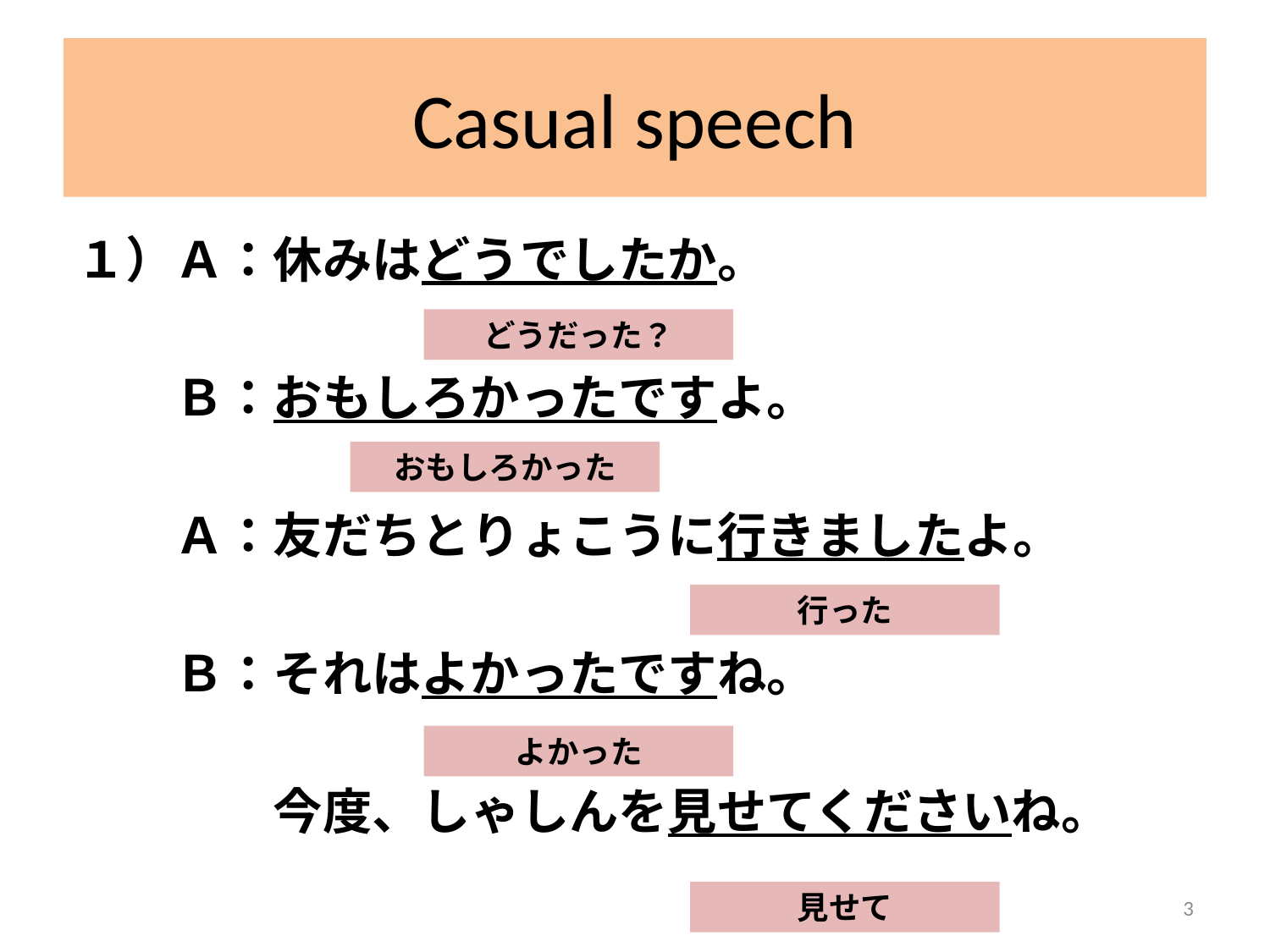

# Casual speech
１）Ａ：休みはどうでしたか。

　　Ｂ：おもしろかったですよ。

　　Ａ：友だちとりょこうに行きましたよ。

　　Ｂ：それはよかったですね。

　　　　今度、しゃしんを見せてくださいね。

どうだった？
おもしろかった
行った
よかった
見せて
3